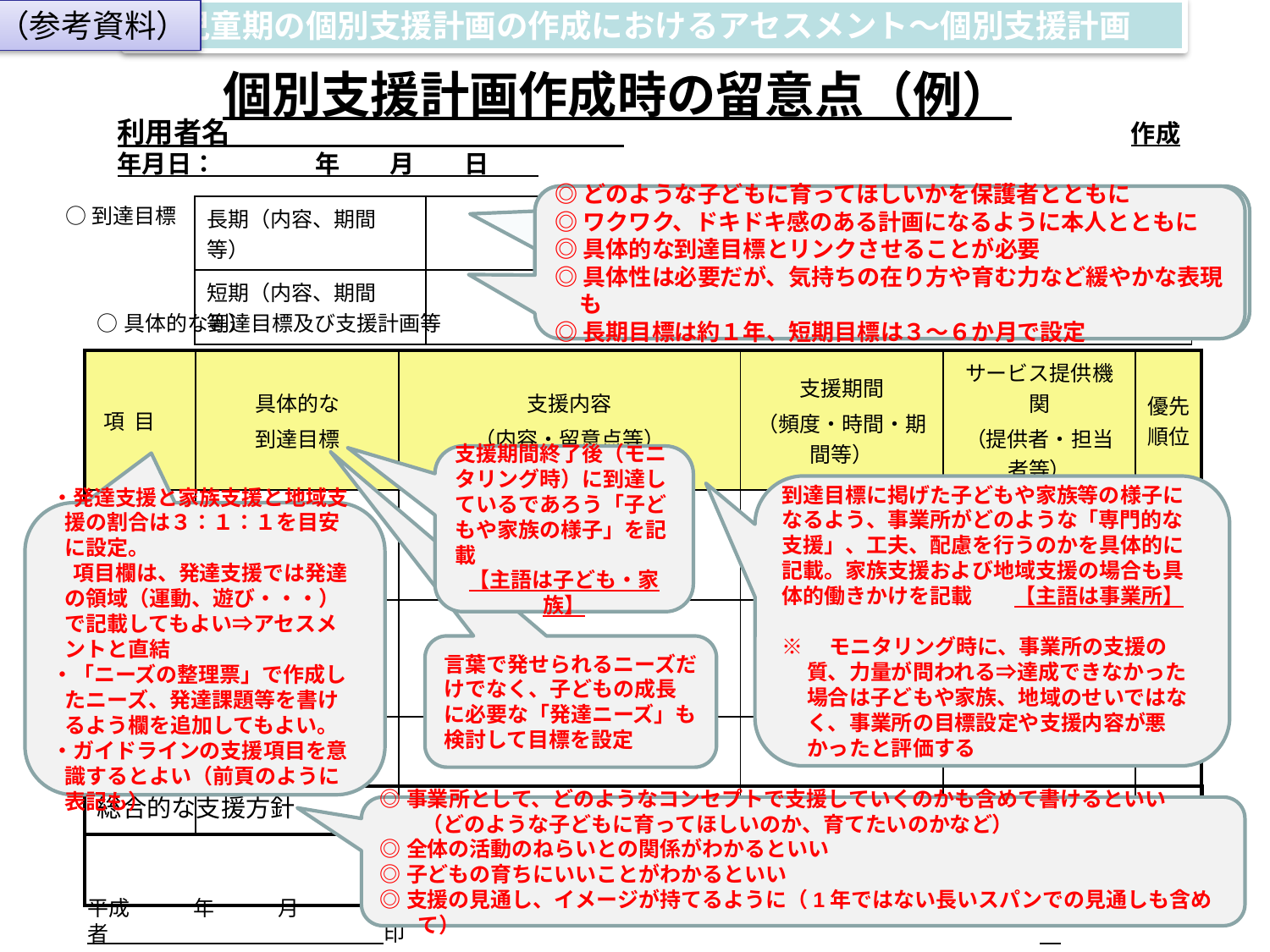

（参考資料）
児童期の個別支援計画の作成におけるアセスメント～個別支援計画
個別支援計画作成時の留意点（例）
利用者名　　　　　　　　　　　　　　　　　　　　　　　　　　　　　　　　作成年月日：　　　　年　　月　　日

◎どのような子どもに育ってほしいかを保護者とともに
◎ワクワク、ドキドキ感のある計画になるように本人とともに
◎具体的な到達目標とリンクさせることが必要
◎具体性は必要だが、気持ちの在り方や育む力など緩やかな表現も
◎長期目標は約１年、短期目標は３～６か月で設定
○到達目標
| 長期（内容、期間等） |  |
| --- | --- |
| 短期（内容、期間等） |  |
| ○具体的な到達目標及び支援計画等 |  |  |  |  |  |
| --- | --- | --- | --- | --- | --- |
| 項 目 | 具体的な 到達目標 | 支援内容 （内容・留意点等） | 支援期間 （頻度・時間・期間等） | サービス提供機関 （提供者・担当者等） | 優先順位 |
|  |  |  |  |  |  |
|  |  |  |  |  |  |
|  |  |  |  |  |  |
支援期間終了後（モニタリング時）に到達しているであろう「子どもや家族の様子」を記載
【主語は子ども・家族】
到達目標に掲げた子どもや家族等の様子になるよう、事業所がどのような「専門的な支援」、工夫、配慮を行うのかを具体的に記載。家族支援および地域支援の場合も具体的働きかけを記載　　【主語は事業所】

※　モニタリング時に、事業所の支援の質、力量が問われる⇒達成できなかった場合は子どもや家族、地域のせいではなく、事業所の目標設定や支援内容が悪かったと評価する
・発達支援と家族支援と地域支援の割合は３：１：１を目安に設定。
　項目欄は、発達支援では発達の領域（運動、遊び・・・）で記載してもよい⇒アセスメントと直結
・「ニーズの整理票」で作成したニーズ、発達課題等を書けるよう欄を追加してもよい。
・ガイドラインの支援項目を意識するとよい（前頁のように表記も）
言葉で発せられるニーズだけでなく、子どもの成長に必要な「発達ニーズ」も検討して目標を設定
総合的な支援方針
◎事業所として、どのようなコンセプトで支援していくのかも含めて書けるといい
　　（どのような子どもに育ってほしいのか、育てたいのかなど）
◎全体の活動のねらいとの関係がわかるといい
◎子どもの育ちにいいことがわかるといい
◎支援の見通し、イメージが持てるように（1年ではない長いスパンでの見通しも含めて）
平成　　　年　　　月　　　日　　　利用者氏名　　　　　　　　　　　　　　　　　　印　　　児童発達支援管理責任者　　　　　　　　　　　　　印